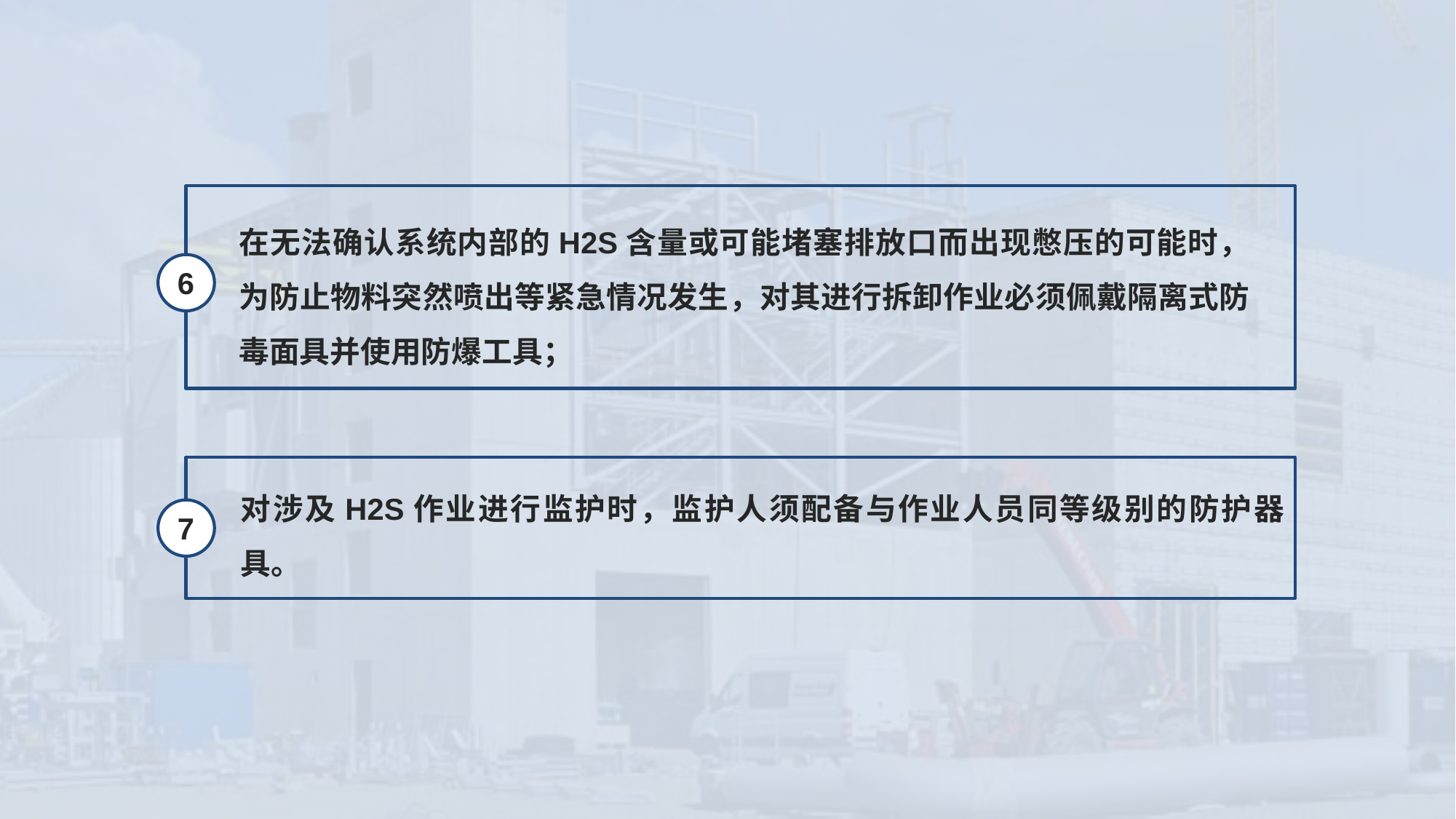

在无法确认系统内部的H2S含量或可能堵塞排放口而出现憋压的可能时，为防止物料突然喷出等紧急情况发生，对其进行拆卸作业必须佩戴隔离式防毒面具并使用防爆工具；

6

对涉及H2S作业进行监护时，监护人须配备与作业人员同等级别的防护器具。

7